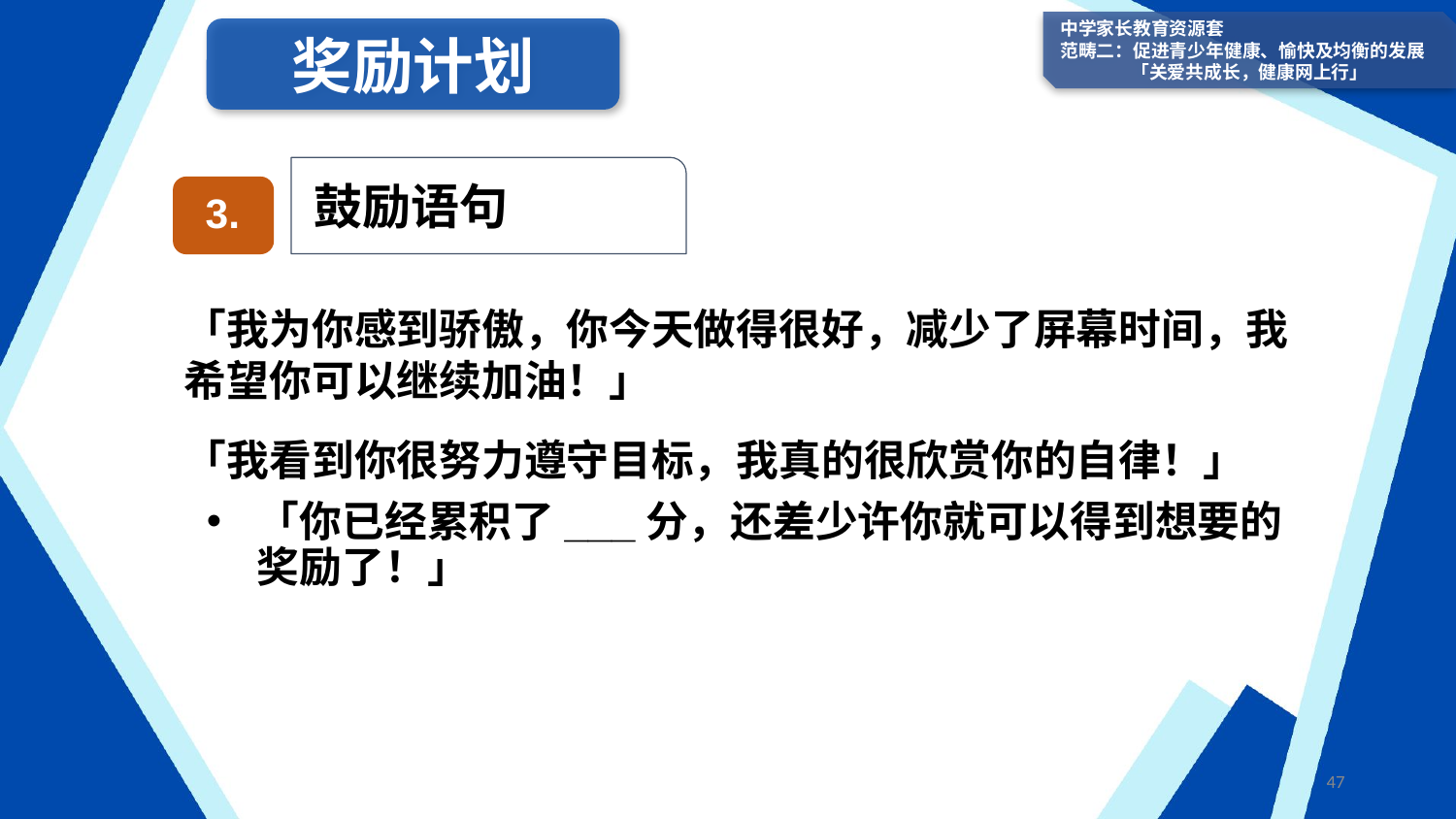

中学家长教育资源套
范畴二：促进青少年健康、愉快及均衡的发展
「关爱共成长，健康网上行」
奖励计划
鼓励语句
3.
「我为你感到骄傲，你今天做得很好，减少了屏幕时间，我希望你可以继续加油！」
「我看到你很努力遵守目标，我真的很欣赏你的自律！」
「你已经累积了___分，还差少许你就可以得到想要的奖励了！」
47